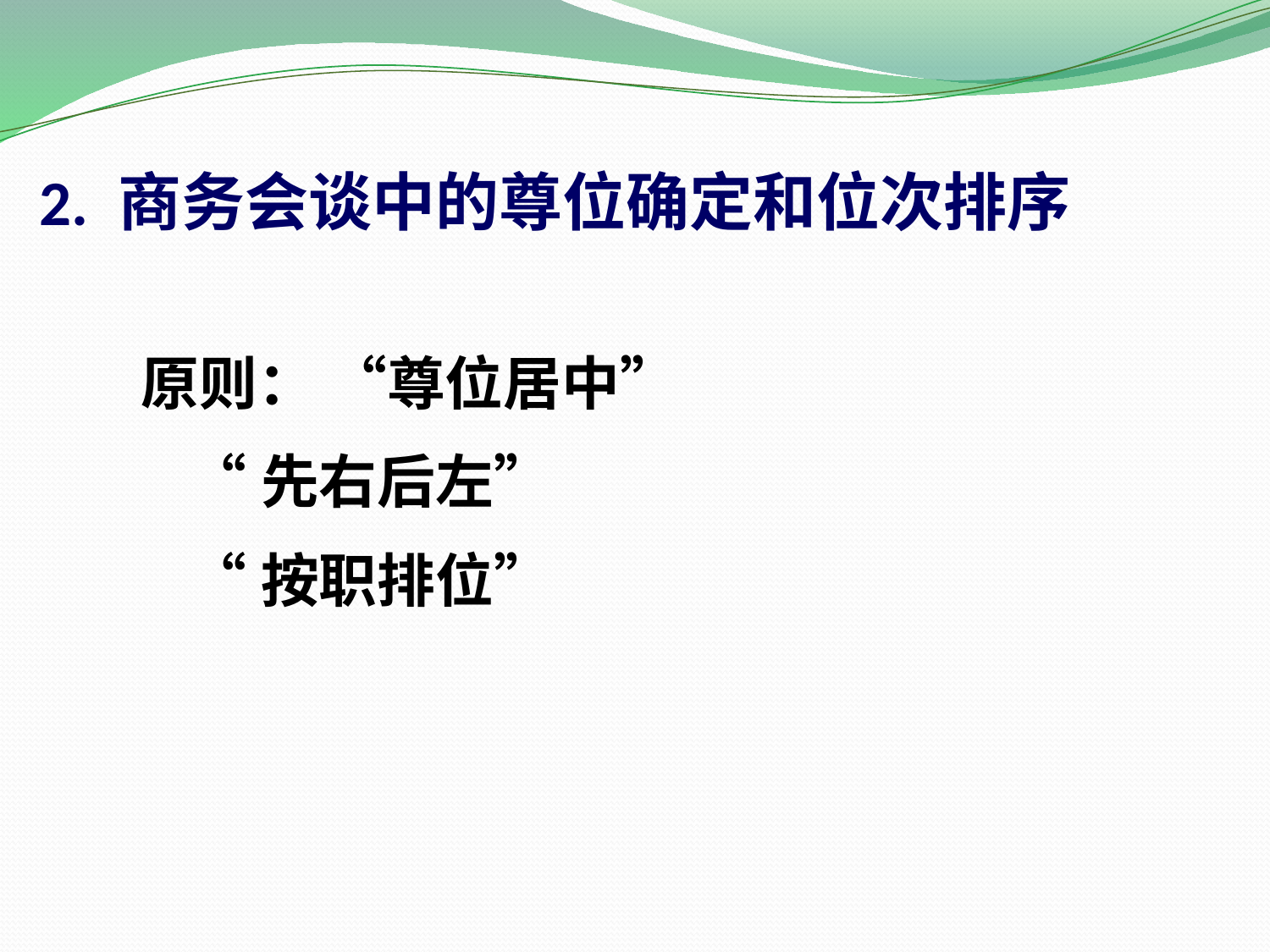

# 2. 商务会谈中的尊位确定和位次排序

       原则： “尊位居中”
          “先右后左”
          “按职排位”